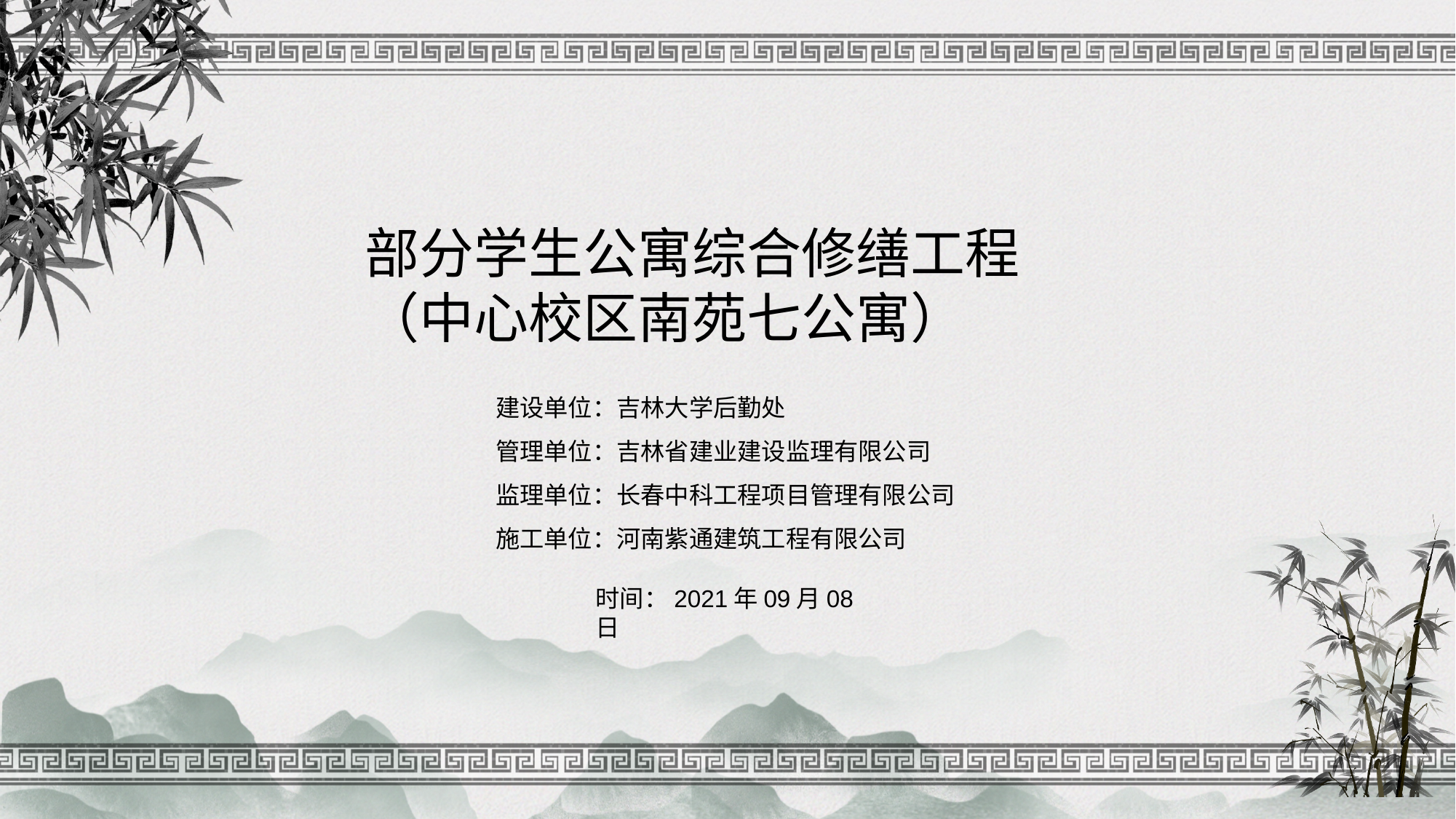

部分学生公寓综合修缮工程（中心校区南苑七公寓）
                          建设单位：吉林大学后勤处
                          管理单位：吉林省建业建设监理有限公司
                          监理单位：长春中科工程项目管理有限公司
                          施工单位：河南紫通建筑工程有限公司

时间：2021年09月08日